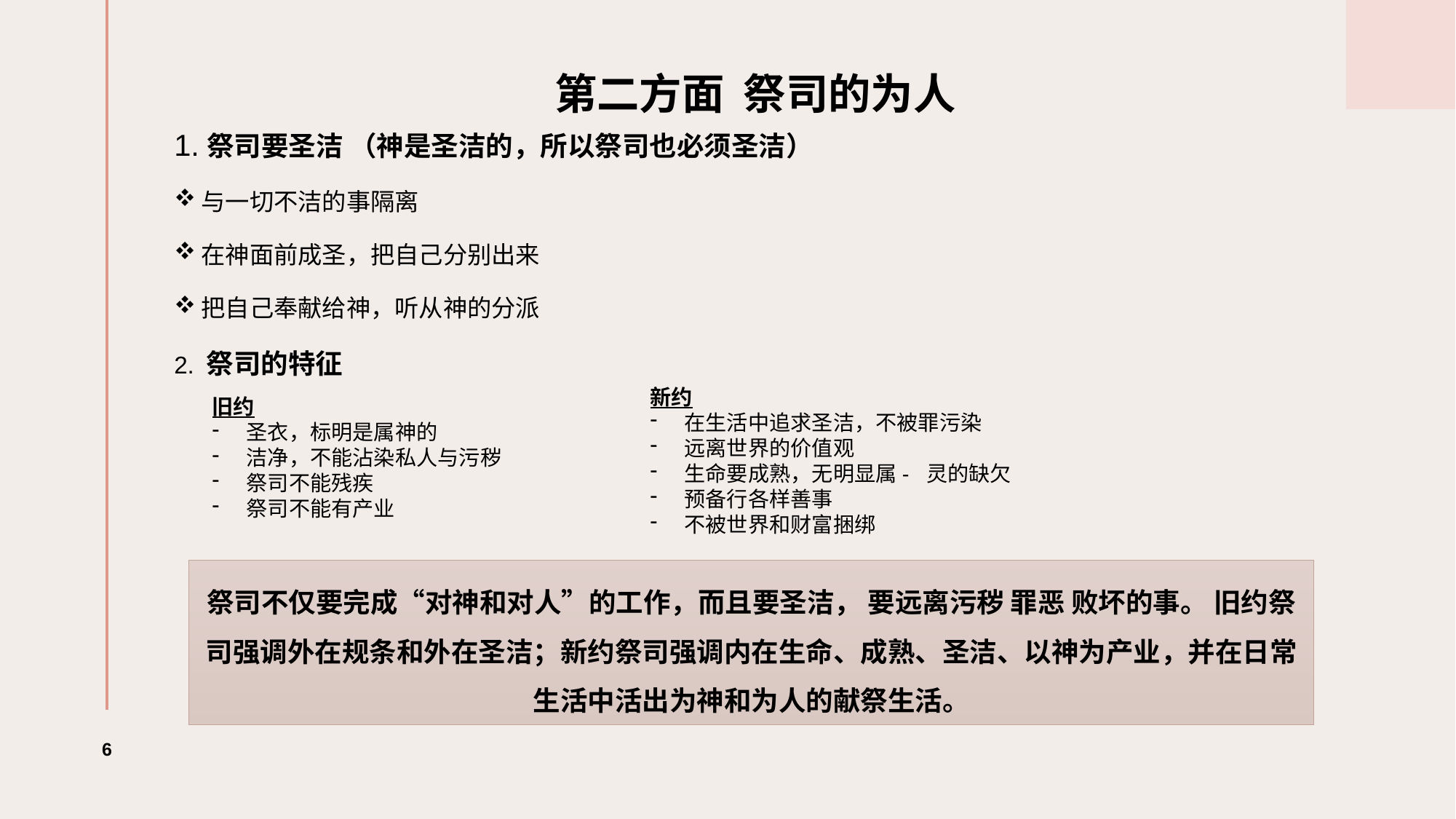

# 第二方面  祭司的为人
1.祭司要圣洁 （神是圣洁的，所以祭司也必须圣洁）
与一切不洁的事隔离
在神面前成圣，把自己分别出来
把自己奉献给神，听从神的分派
2. 祭司的特征

新约
在生活中追求圣洁，不被罪污染
远离世界的价值观
生命要成熟，无明显属-  灵的缺欠
预备行各样善事
不被世界和财富捆绑
旧约
圣衣，标明是属神的
洁净，不能沾染私人与污秽
祭司不能残疾
祭司不能有产业

祭司不仅要完成“对神和对人”的工作，而且要圣洁， 要远离污秽 罪恶 败坏的事。 旧约祭司强调外在规条和外在圣洁；新约祭司强调内在生命、成熟、圣洁、以神为产业，并在日常生活中活出为神和为人的献祭生活。
6